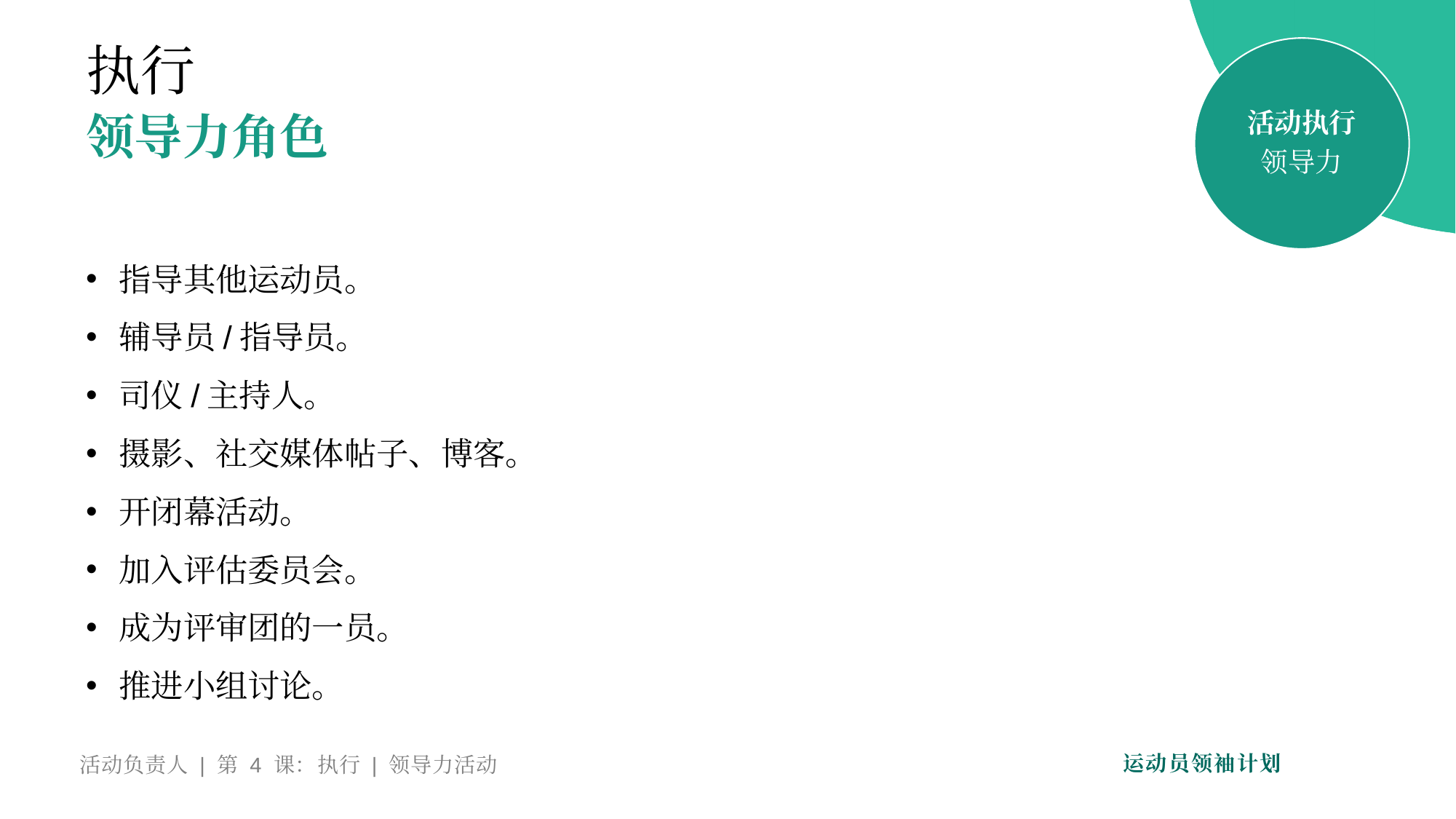

执行

活动执行
领导力
领导力角色
指导其他运动员。
辅导员/指导员。
司仪/主持人。
摄影、社交媒体帖子、博客。
开闭幕活动。
加入评估委员会。
成为评审团的一员。
推进小组讨论。
活动负责人 | 第 4 课：执行 | 领导力活动